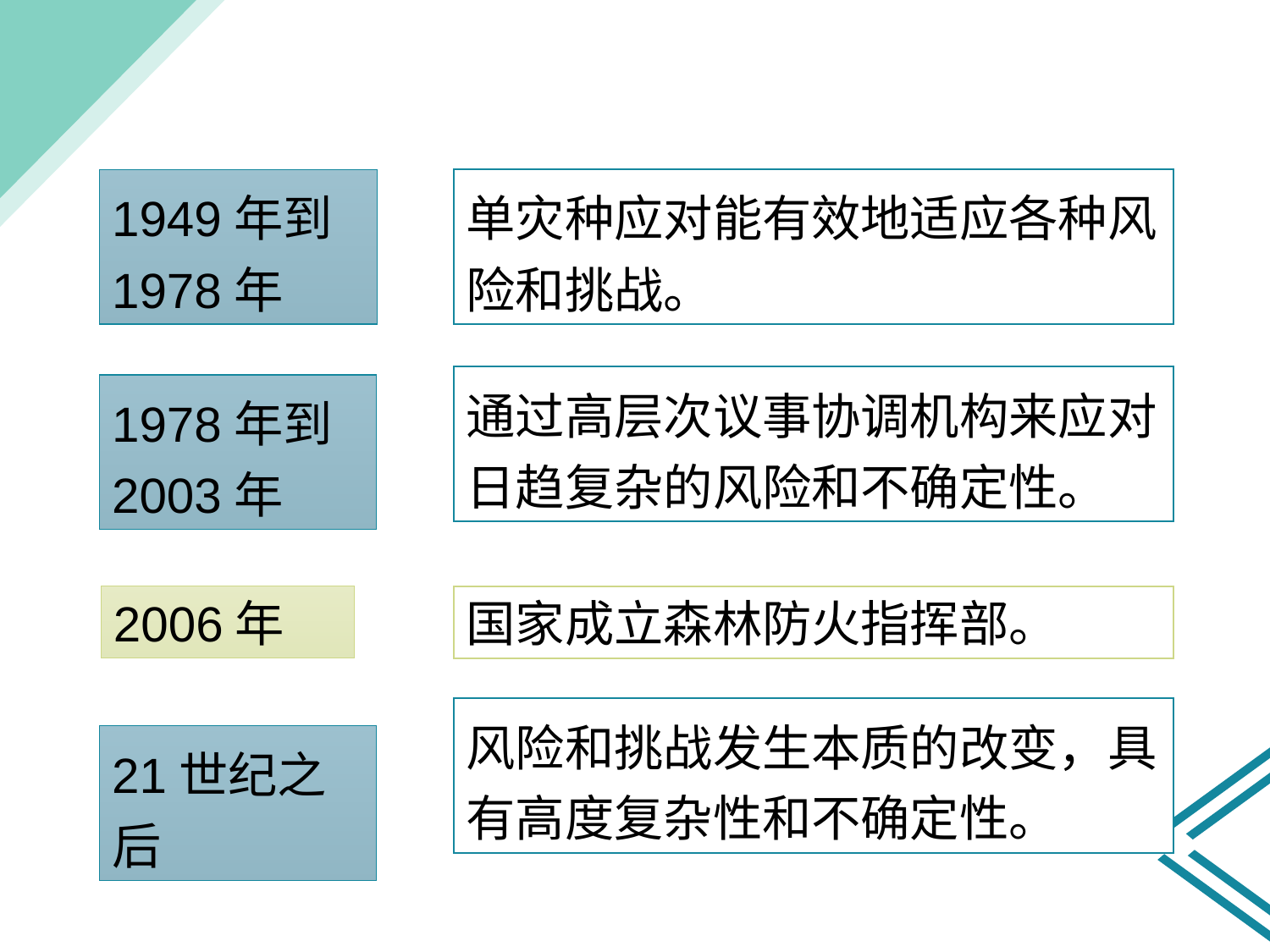

1949年到1978年
单灾种应对能有效地适应各种风险和挑战。
通过高层次议事协调机构来应对日趋复杂的风险和不确定性。
1978年到2003年
2006年
国家成立森林防火指挥部。
风险和挑战发生本质的改变，具有高度复杂性和不确定性。
21世纪之后